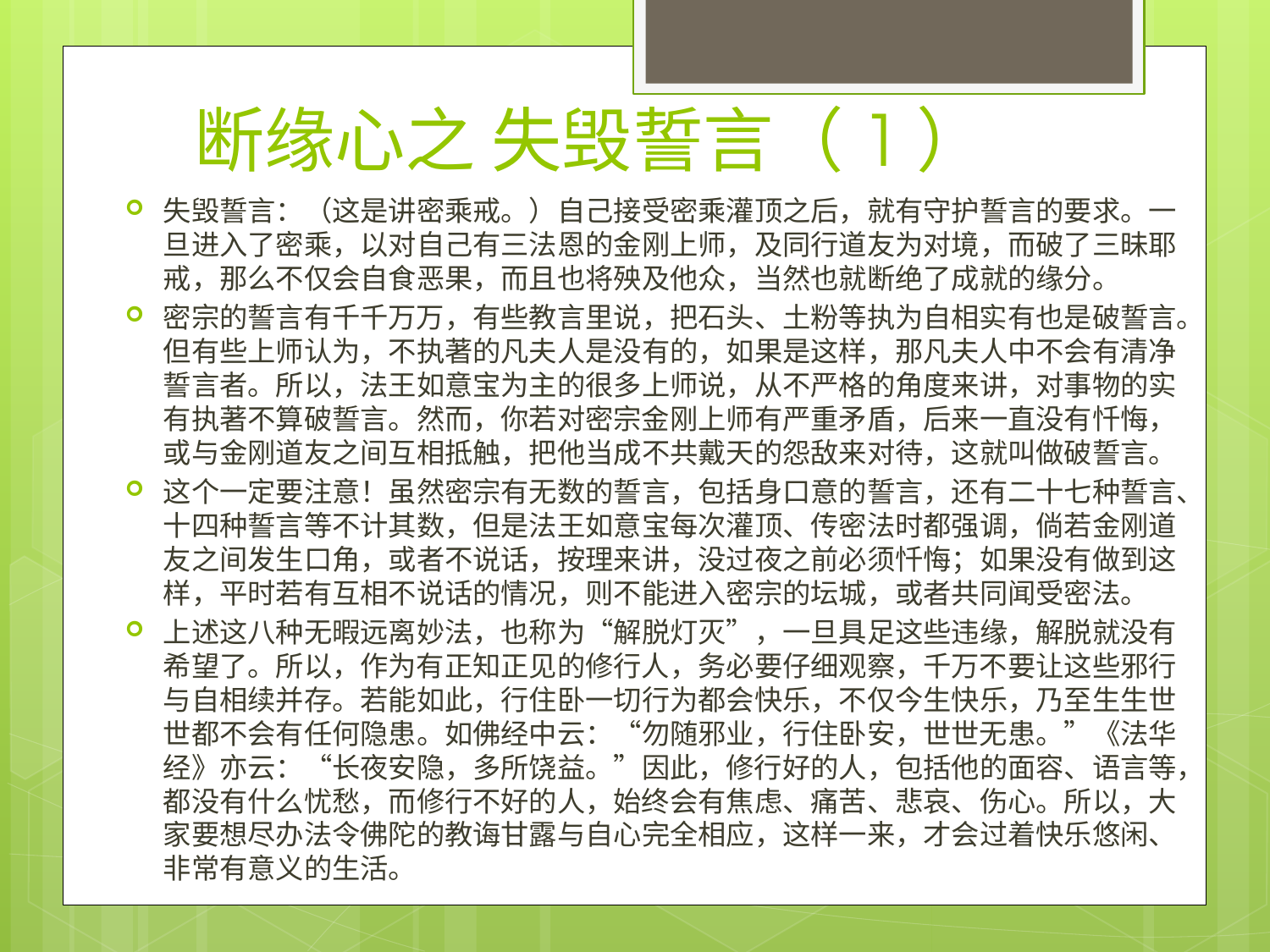

# 断缘心之 失毁誓言（1）
失毁誓言：（这是讲密乘戒。）自己接受密乘灌顶之后，就有守护誓言的要求。一旦进入了密乘，以对自己有三法恩的金刚上师，及同行道友为对境，而破了三昧耶戒，那么不仅会自食恶果，而且也将殃及他众，当然也就断绝了成就的缘分。
密宗的誓言有千千万万，有些教言里说，把石头、土粉等执为自相实有也是破誓言。但有些上师认为，不执著的凡夫人是没有的，如果是这样，那凡夫人中不会有清净誓言者。所以，法王如意宝为主的很多上师说，从不严格的角度来讲，对事物的实有执著不算破誓言。然而，你若对密宗金刚上师有严重矛盾，后来一直没有忏悔，或与金刚道友之间互相抵触，把他当成不共戴天的怨敌来对待，这就叫做破誓言。
这个一定要注意！虽然密宗有无数的誓言，包括身口意的誓言，还有二十七种誓言、十四种誓言等不计其数，但是法王如意宝每次灌顶、传密法时都强调，倘若金刚道友之间发生口角，或者不说话，按理来讲，没过夜之前必须忏悔；如果没有做到这样，平时若有互相不说话的情况，则不能进入密宗的坛城，或者共同闻受密法。
上述这八种无暇远离妙法，也称为“解脱灯灭”，一旦具足这些违缘，解脱就没有希望了。所以，作为有正知正见的修行人，务必要仔细观察，千万不要让这些邪行与自相续并存。若能如此，行住卧一切行为都会快乐，不仅今生快乐，乃至生生世世都不会有任何隐患。如佛经中云：“勿随邪业，行住卧安，世世无患。”《法华经》亦云：“长夜安隐，多所饶益。”因此，修行好的人，包括他的面容、语言等，都没有什么忧愁，而修行不好的人，始终会有焦虑、痛苦、悲哀、伤心。所以，大家要想尽办法令佛陀的教诲甘露与自心完全相应，这样一来，才会过着快乐悠闲、非常有意义的生活。